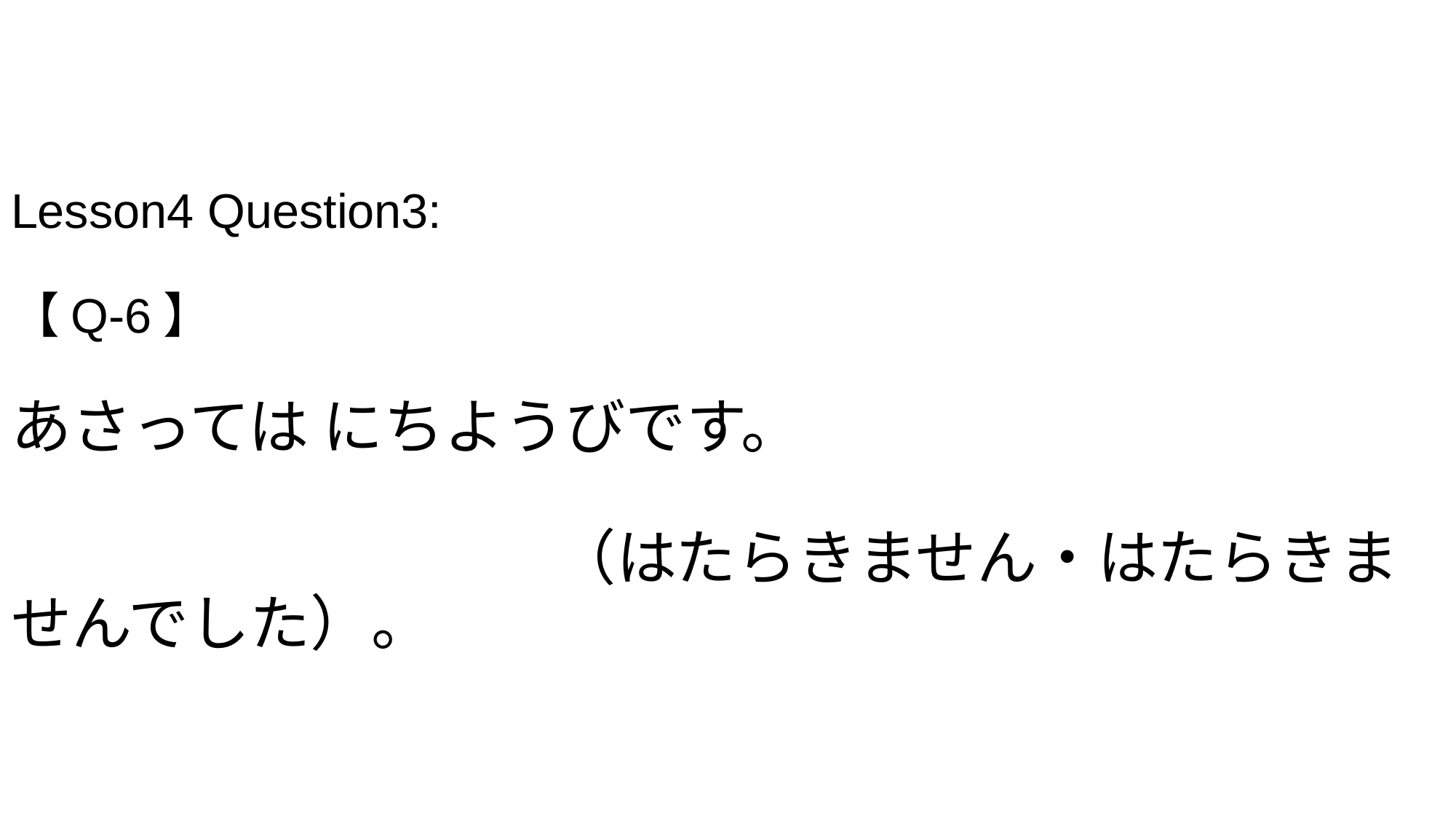

# Lesson4 Question3: 【Q-6】 あさっては にちようびです。 　　　　　　　　　　　　　　　　　　　　 　　　　　　　　　（はたらきません・はたらきませんでした）。